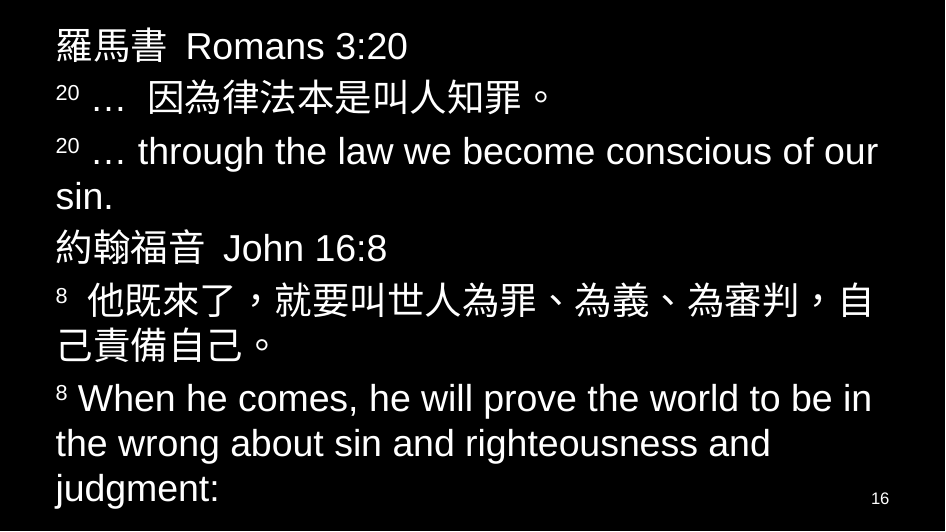

羅馬書 Romans 3:20
20 … 因為律法本是叫人知罪。
20 … through the law we become conscious of our sin.
約翰福音 John 16:8
8 他既來了，就要叫世人為罪、為義、為審判，自己責備自己。
8 When he comes, he will prove the world to be in the wrong about sin and righteousness and judgment:

16